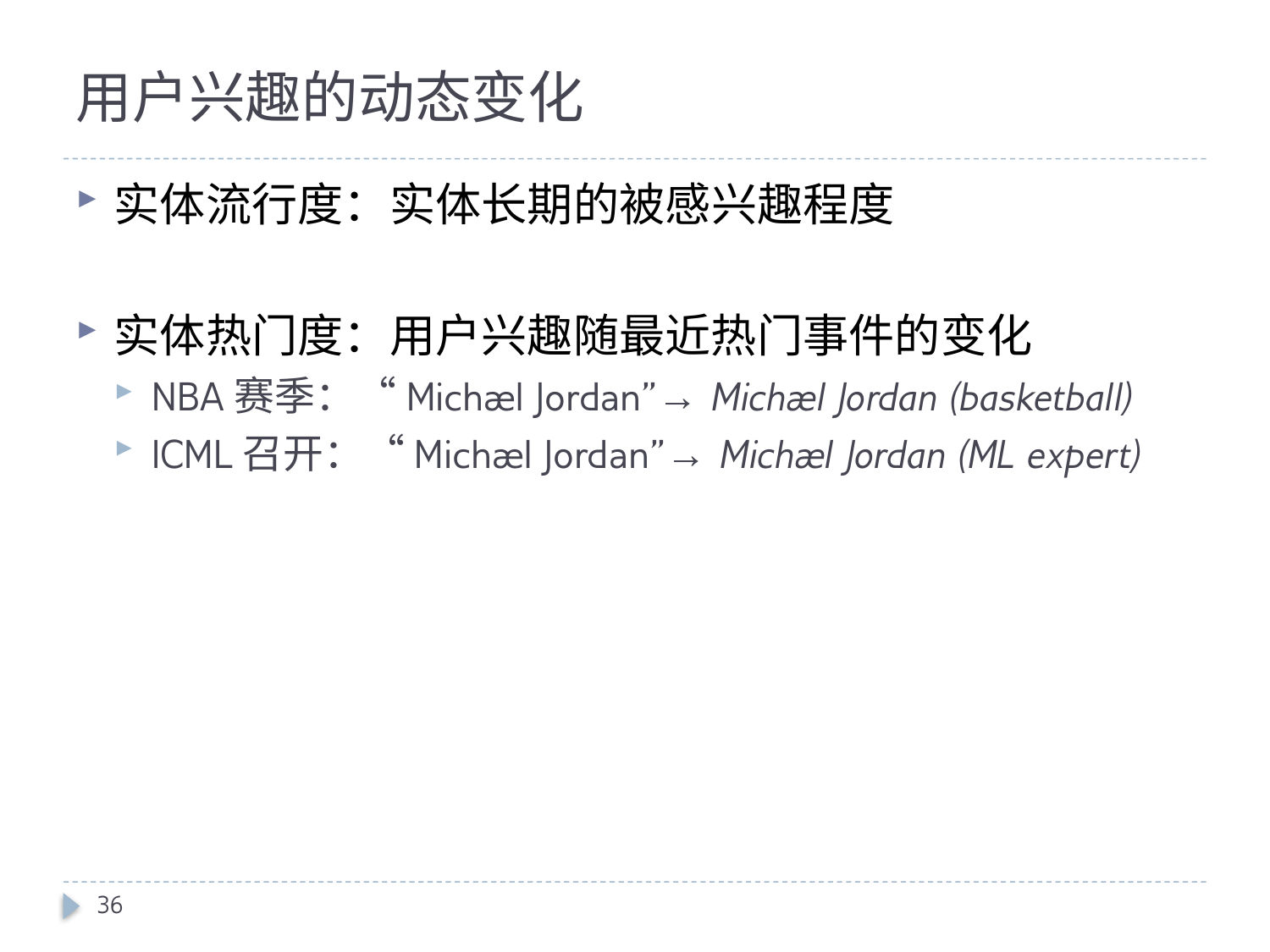

# 用户兴趣的动态变化
实体流行度：实体长期的被感兴趣程度

实体热门度：用户兴趣随最近热门事件的变化
NBA赛季：“Michael Jordan”→ Michael Jordan (basketball)
ICML召开：“Michael Jordan”→ Michael Jordan (ML expert)
36